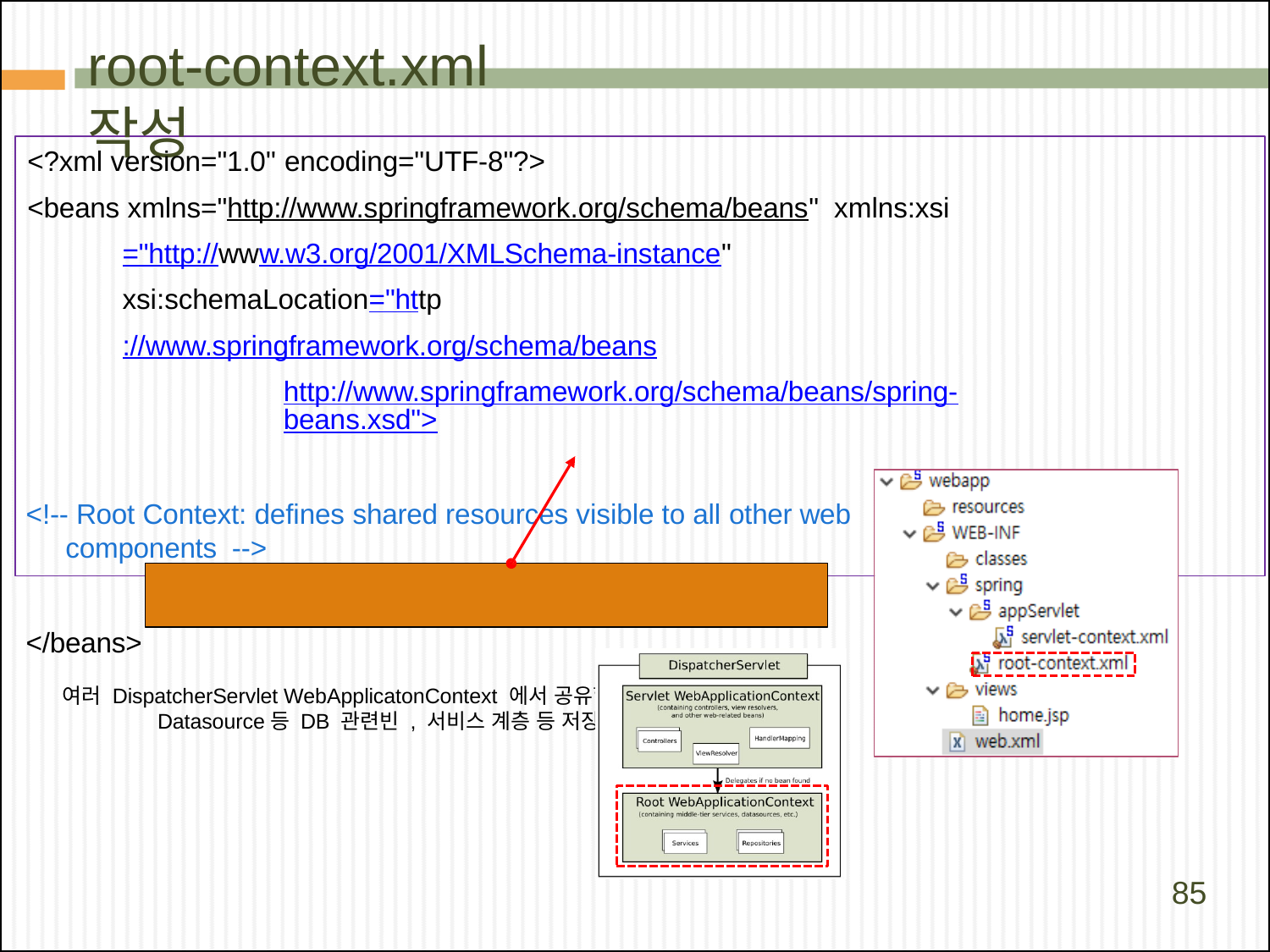

# root-context.xml 작성

<?xml version="1.0" encoding="UTF-8"?>
<beans xmlns="http://www.springframework.org/schema/beans"  xmlns:xsi="http://www.w3.org/2001/XMLSchema-instance"  xsi:schemaLocation="http://www.springframework.org/schema/beans
http://www.springframework.org/schema/beans/spring-beans.xsd">

<!-- Root Context: defines shared resources visible to all other web components -->

</beans>
여러 DispatcherServlet WebApplicatonContext 에서 공유할 빈 생성  예: Datasource등 DB 관련빈 , 서비스 계층 등 저장소에 관련 된 빈

85